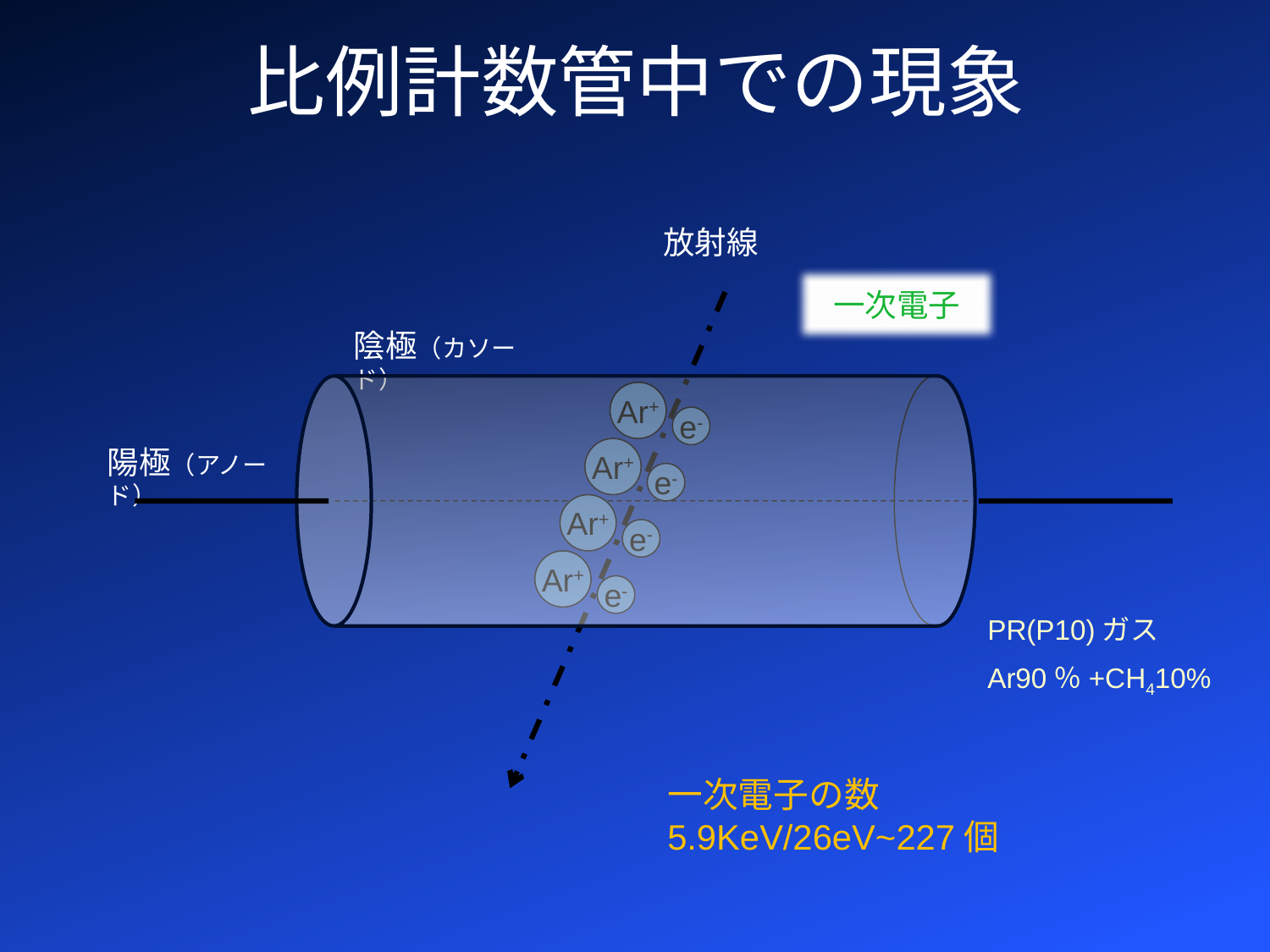

# 比例計数管中での現象

放射線
一次電子

陰極（カソード）

Ar+
e-
陽極（アノード）
Ar+
e-
Ar+

e-
Ar+
e-
PR(P10)ガス
Ar90％+CH410%
一次電子の数
5.9KeV/26eV~227個